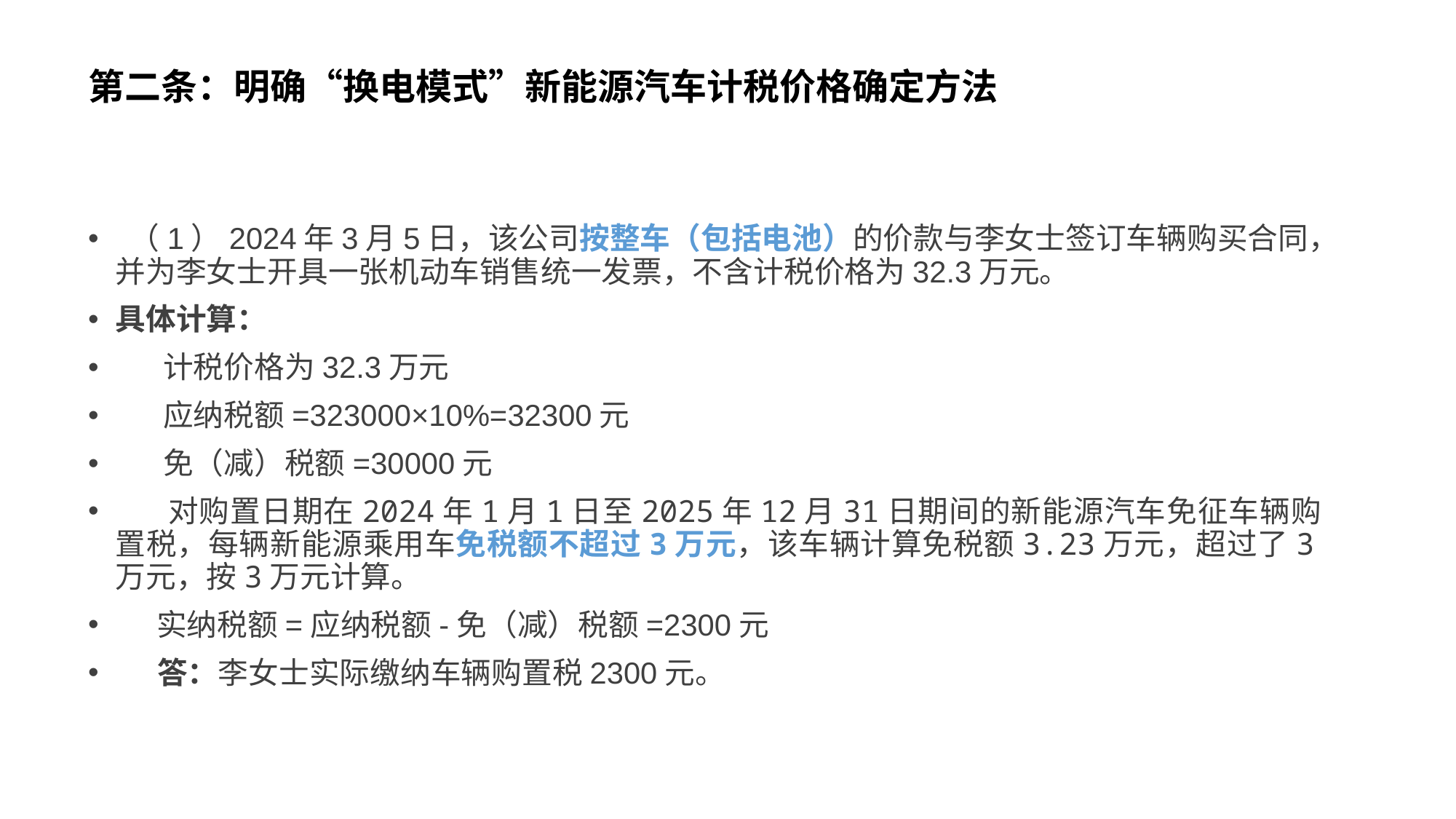

# 第二条：明确“换电模式”新能源汽车计税价格确定方法
 （1）2024年3月5日，该公司按整车（包括电池）的价款与李女士签订车辆购买合同，并为李女士开具一张机动车销售统一发票，不含计税价格为32.3万元。
具体计算：
      计税价格为32.3万元
      应纳税额=323000×10%=32300元
      免（减）税额=30000元
      对购置日期在2024年1月1日至2025年12月31日期间的新能源汽车免征车辆购置税，每辆新能源乘用车免税额不超过3万元，该车辆计算免税额3.23万元，超过了3万元，按3万元计算。
     实纳税额=应纳税额-免（减）税额=2300元
     答：李女士实际缴纳车辆购置税2300元。